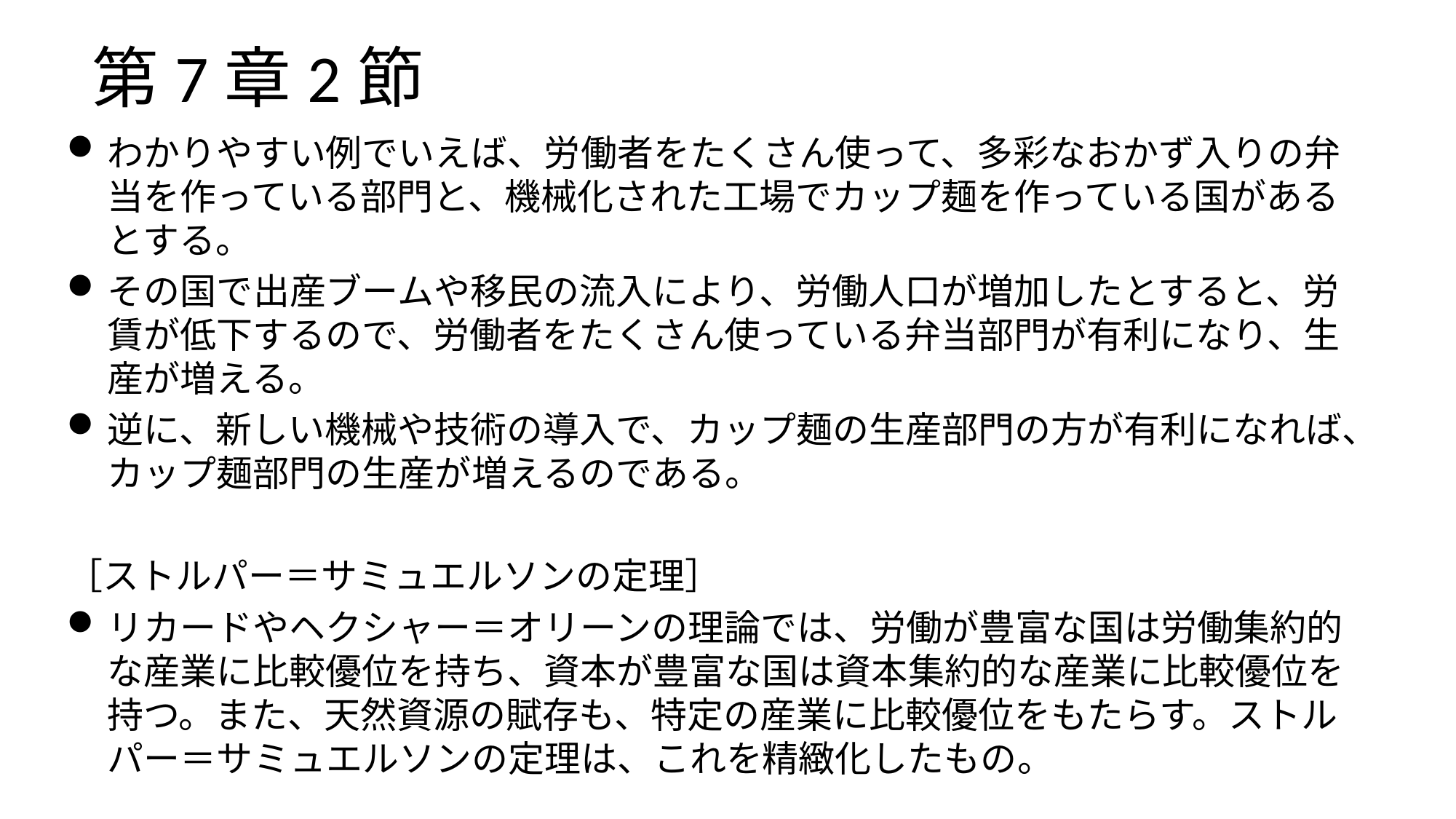

# 第7章2節
わかりやすい例でいえば、労働者をたくさん使って、多彩なおかず入りの弁当を作っている部門と、機械化された工場でカップ麺を作っている国があるとする。
その国で出産ブームや移民の流入により、労働人口が増加したとすると、労賃が低下するので、労働者をたくさん使っている弁当部門が有利になり、生産が増える。
逆に、新しい機械や技術の導入で、カップ麺の生産部門の方が有利になれば、カップ麺部門の生産が増えるのである。

［ストルパー＝サミュエルソンの定理］
リカードやヘクシャー＝オリーンの理論では、労働が豊富な国は労働集約的な産業に比較優位を持ち、資本が豊富な国は資本集約的な産業に比較優位を持つ。また、天然資源の賦存も、特定の産業に比較優位をもたらす。ストルパー＝サミュエルソンの定理は、これを精緻化したもの。